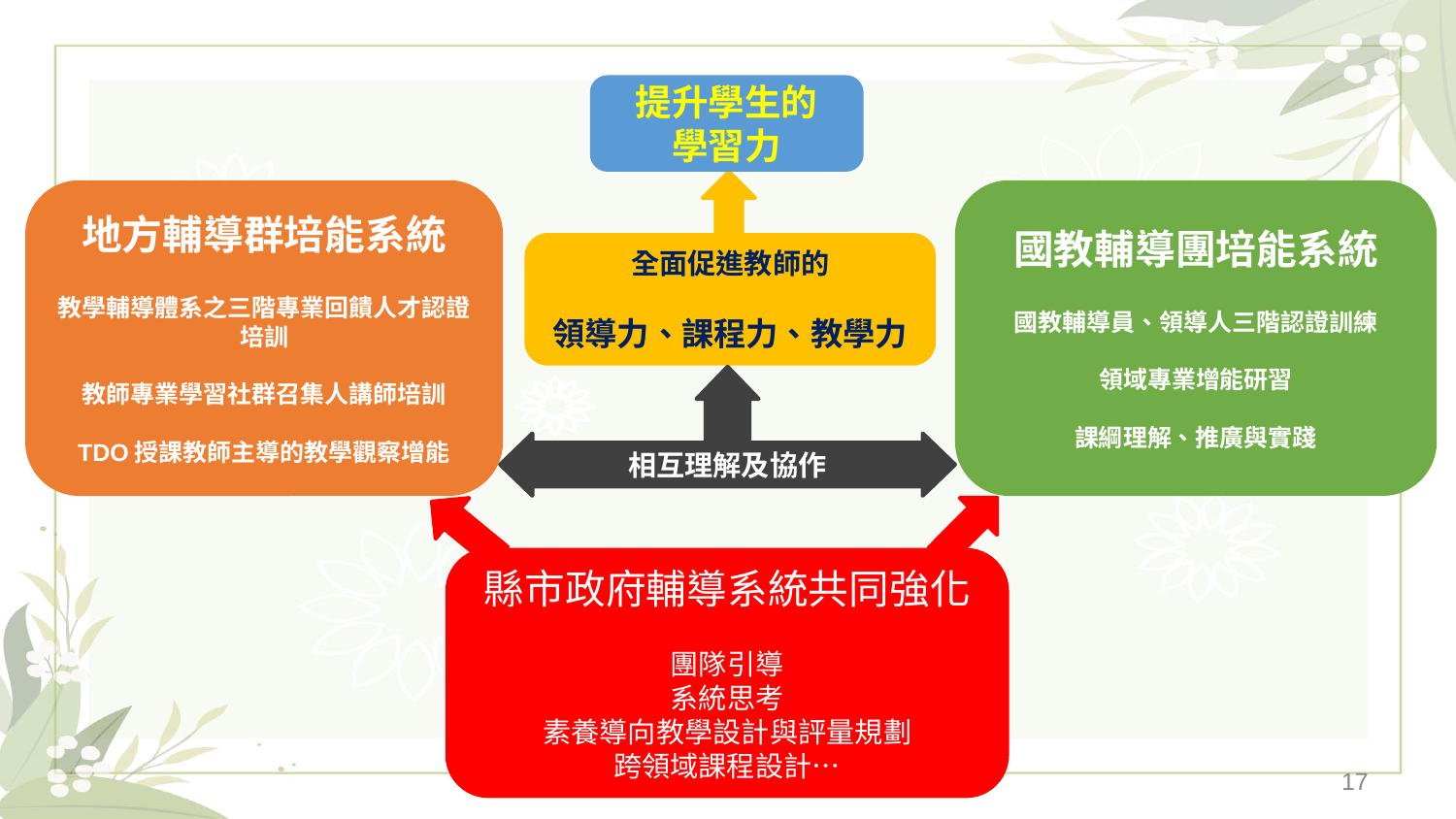

提升學生的
學習力

國教輔導團培能系統

國教輔導員、領導人三階認證訓練

領域專業增能研習

課綱理解、推廣與實踐
地方輔導群培能系統

教學輔導體系之三階專業回饋人才認證培訓

教師專業學習社群召集人講師培訓

TDO授課教師主導的教學觀察增能
全面促進教師的

領導力、課程力、教學力
相互理解及協作

縣市政府輔導系統共同強化

團隊引導
系統思考
素養導向教學設計與評量規劃
跨領域課程設計…
17